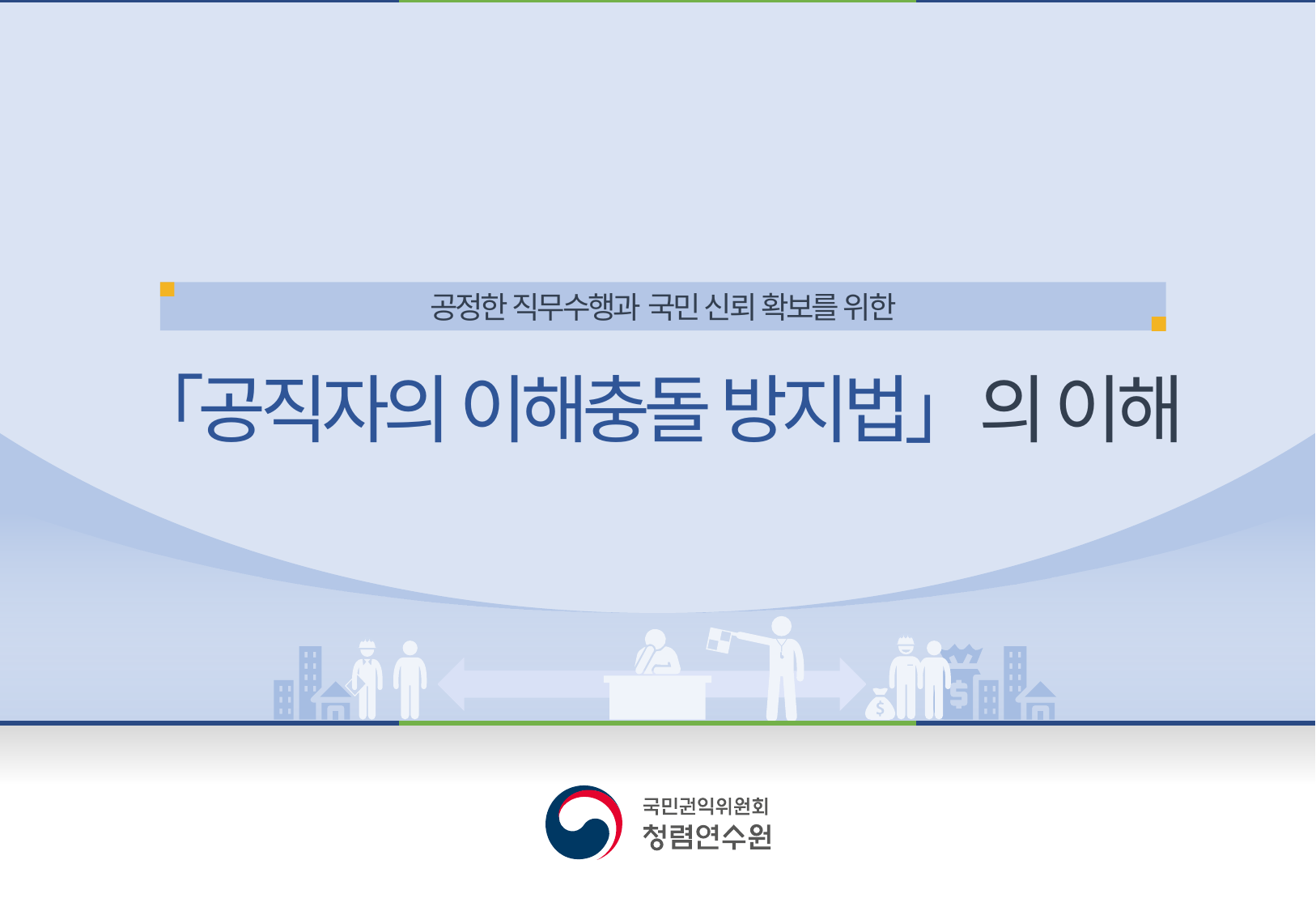

공정한 직무수행과 국민 신뢰 확보를 위한

「공직자의 이해충돌 방지법」의 이해